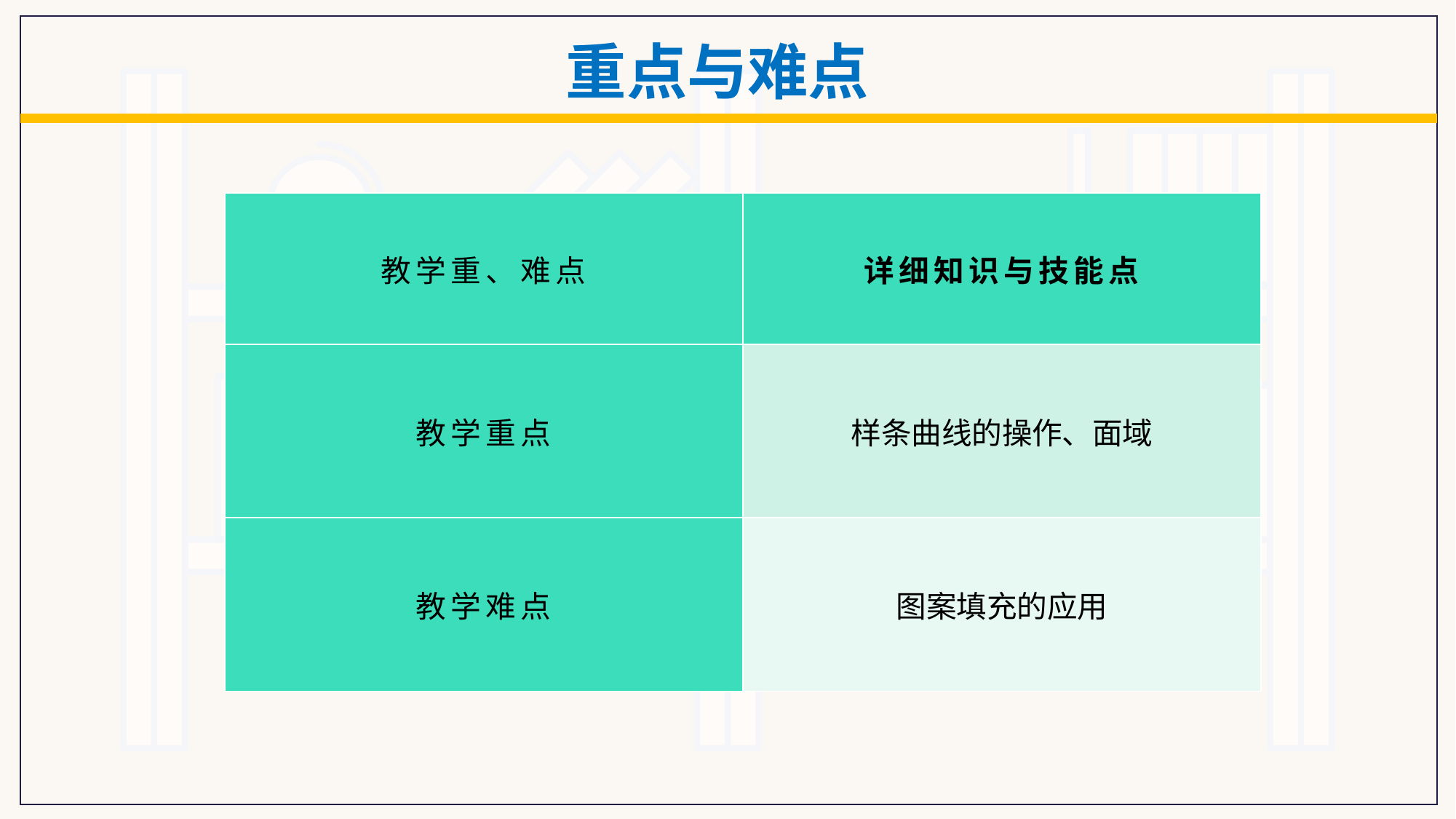

重点与难点

| 教学重、难点 | 详细知识与技能点 |
| --- | --- |
| 教学重点 | 样条曲线的操作、面域 |
| 教学难点 | 图案填充的应用 |